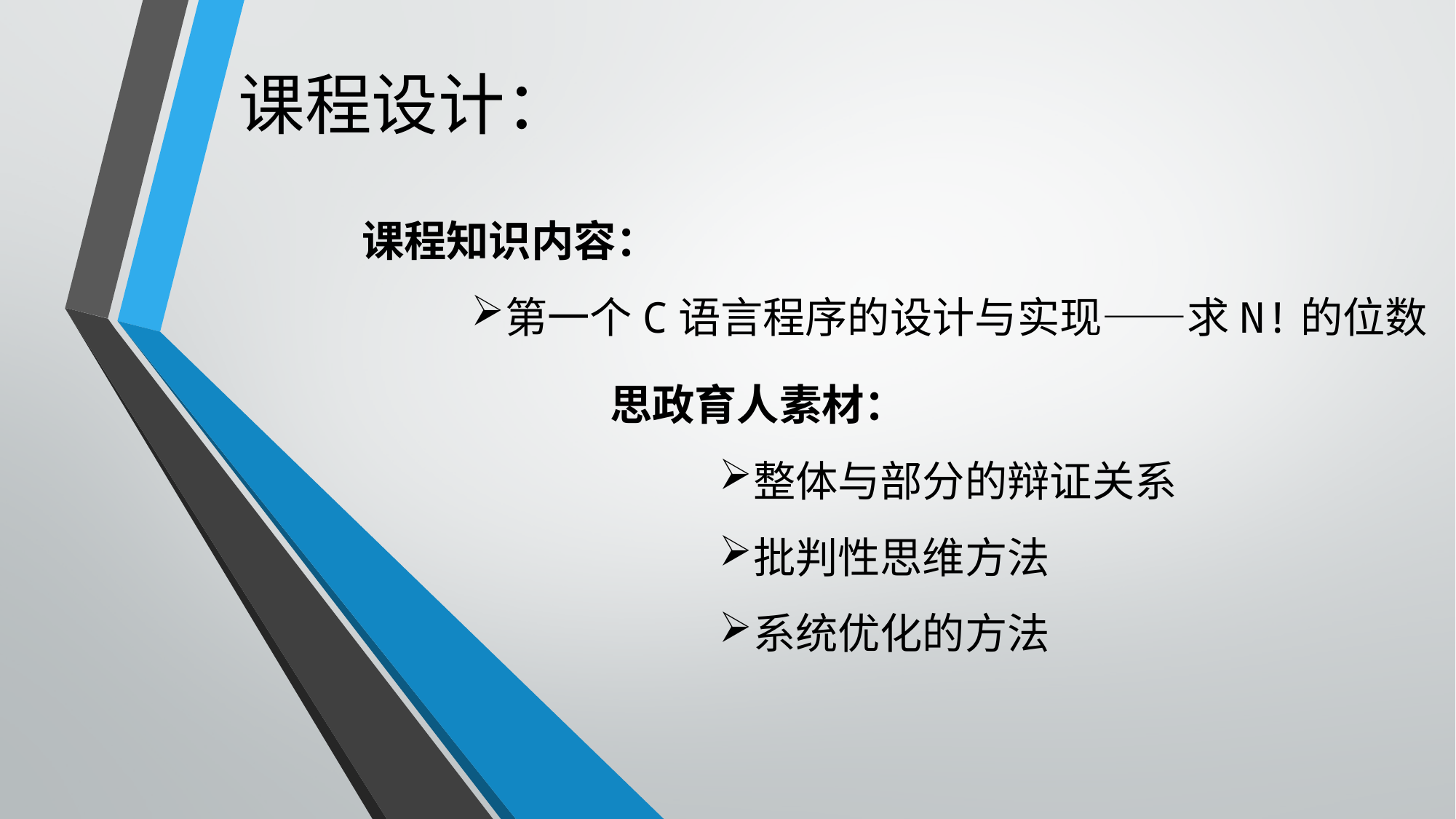

# 课程设计：
课程知识内容：
第一个C语言程序的设计与实现——求N!的位数

思政育人素材：
整体与部分的辩证关系
批判性思维方法
系统优化的方法